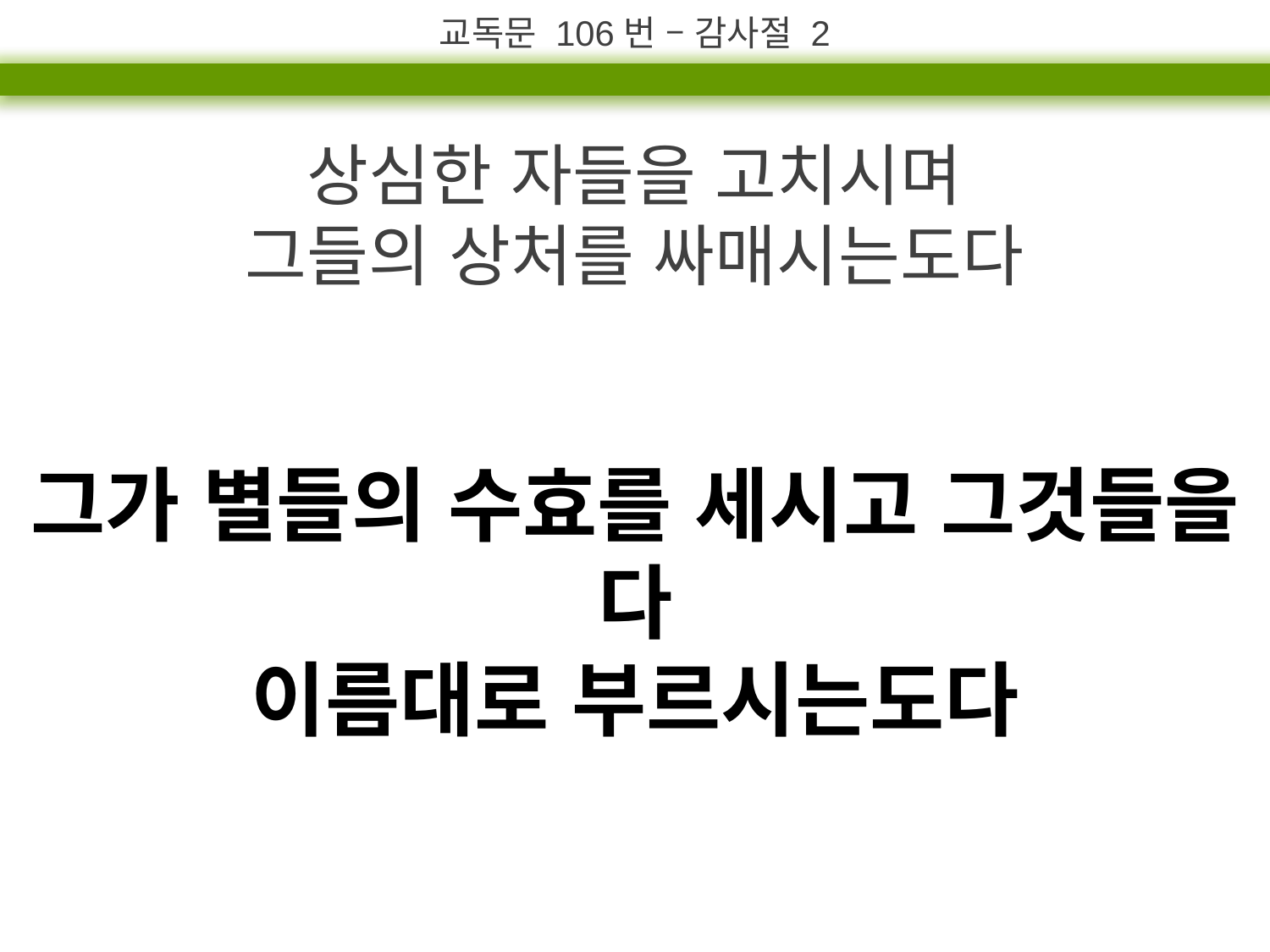

교독문 106번 – 감사절 2

상심한 자들을 고치시며
그들의 상처를 싸매시는도다
그가 별들의 수효를 세시고 그것들을 다
이름대로 부르시는도다